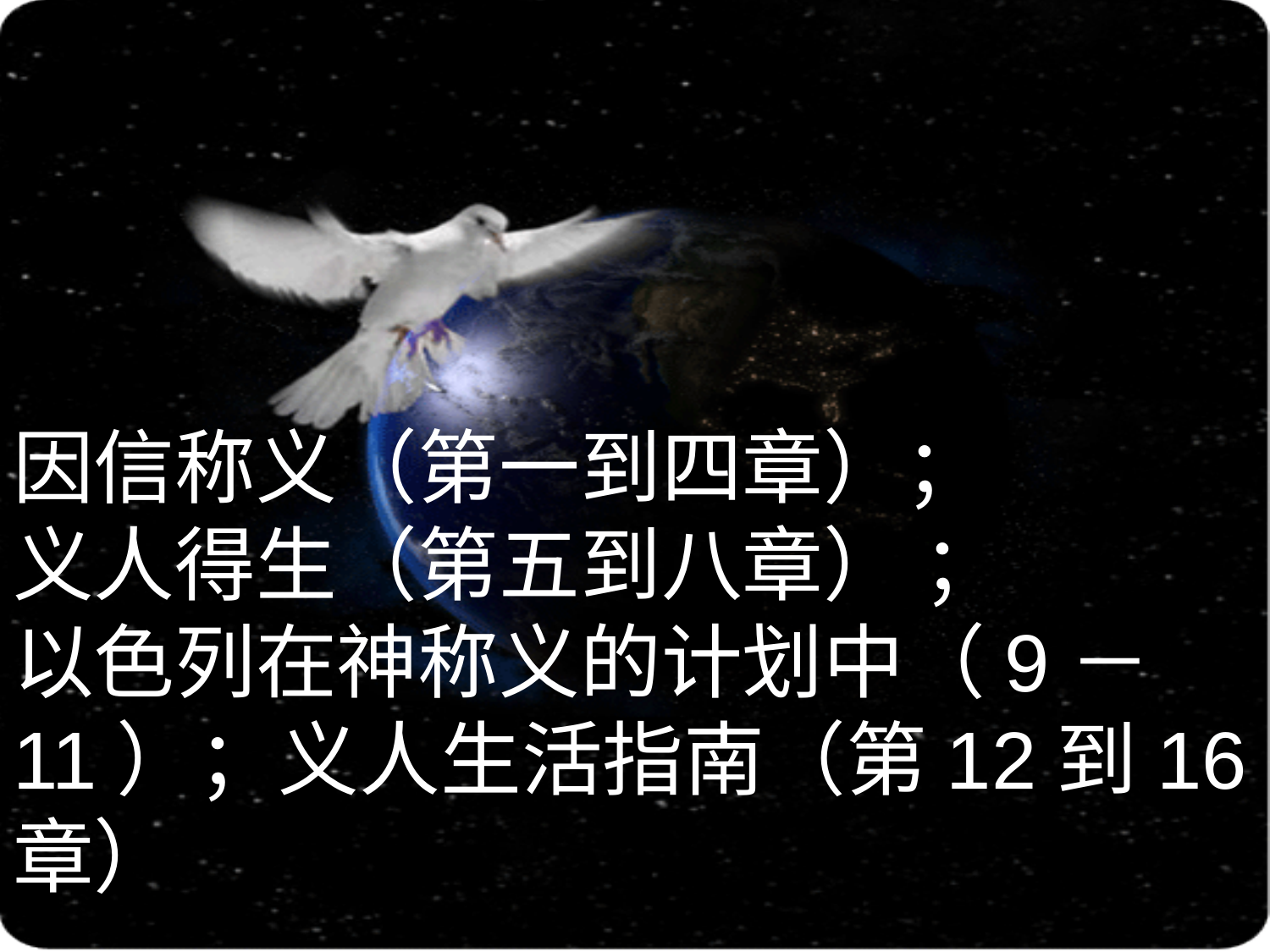

# 因信称义（第一到四章）； 义人得生（第五到八章） ； 以色列在神称义的计划中（9－11）；义人生活指南（第12到16章）